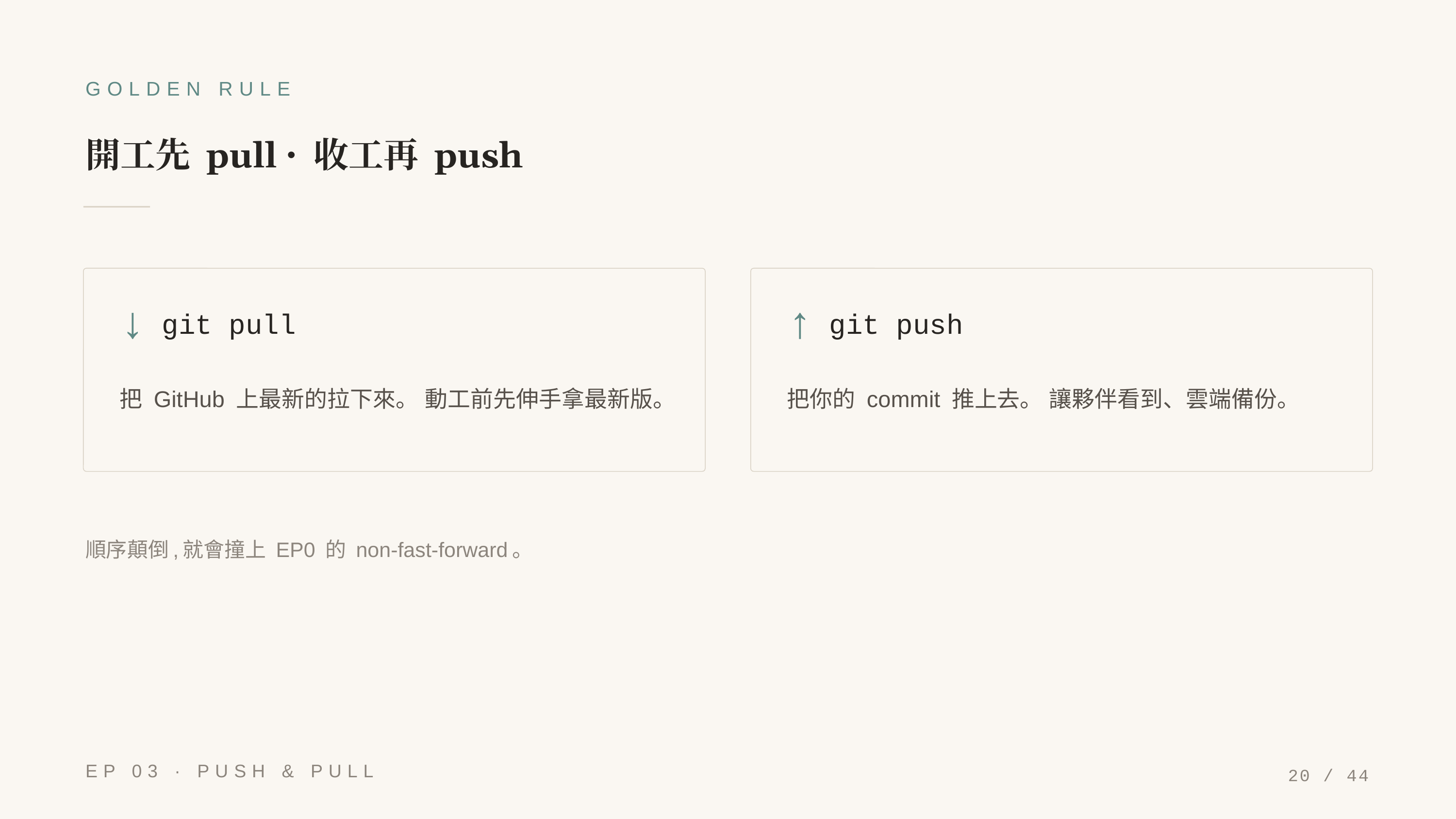

GOLDEN RULE
開工先 pull · 收工再 push

↓
↑
git pull
git push
把 GitHub 上最新的拉下來。 動工前先伸手拿最新版。
把你的 commit 推上去。 讓夥伴看到、雲端備份。
順序顛倒,就會撞上 EP0 的 non-fast-forward。
EP 03 · PUSH & PULL
20 / 44